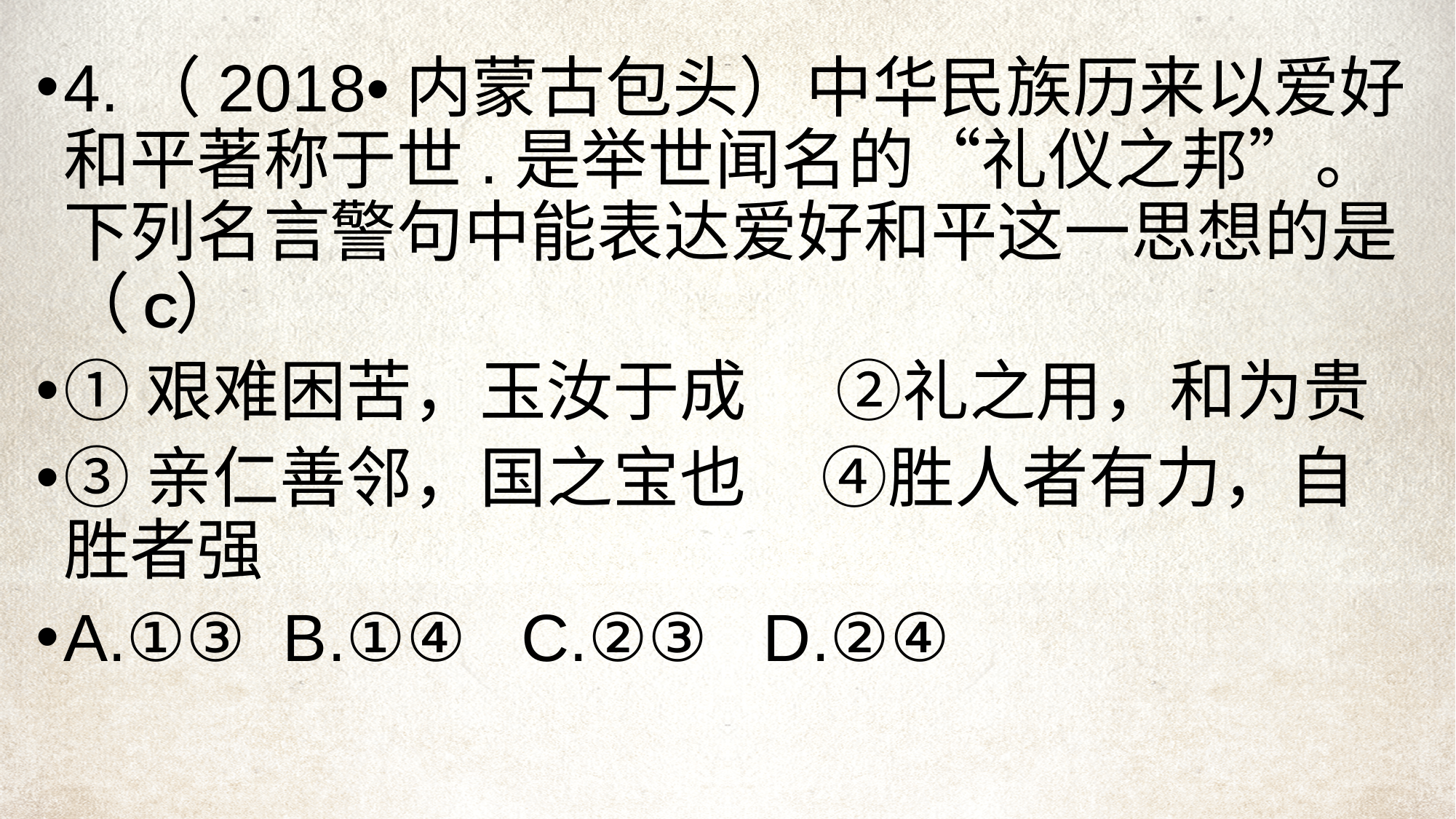

4.（2018•内蒙古包头）中华民族历来以爱好和平著称于世.是举世闻名的“礼仪之邦”。下列名言警句中能表达爱好和平这一思想的是（   ）
①艰难困苦，玉汝于成      ②礼之用，和为贵
③亲仁善邻，国之宝也     ④胜人者有力，自胜者强
A.①③  B.①④   C.②③   D.②④
C